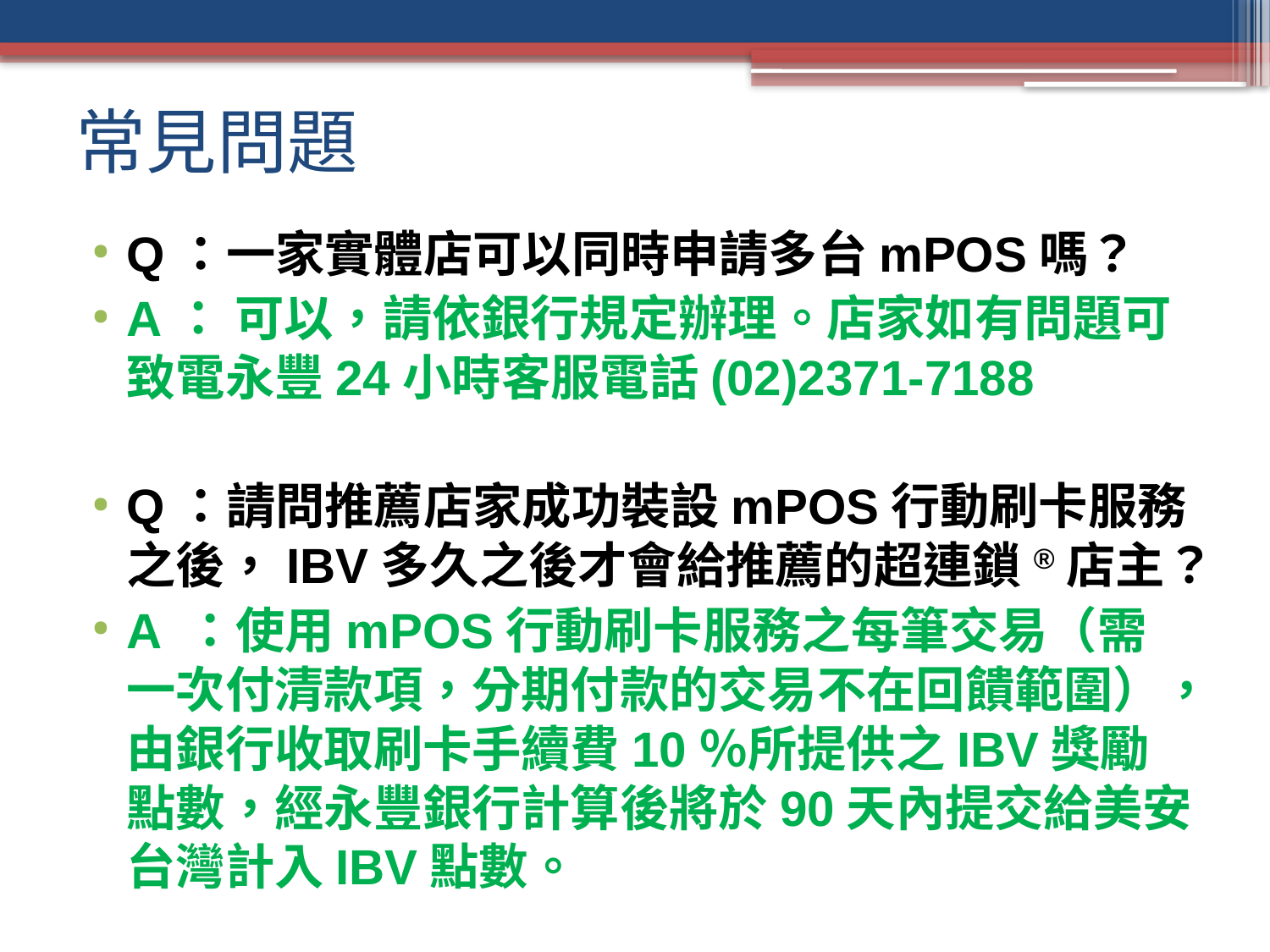

# 常見問題
Q：一家實體店可以同時申請多台mPOS嗎？
A： 可以，請依銀行規定辦理。店家如有問題可致電永豐24小時客服電話(02)2371-7188

Q：請問推薦店家成功裝設mPOS行動刷卡服務之後，IBV多久之後才會給推薦的超連鎖®店主？
A ：使用mPOS行動刷卡服務之每筆交易（需一次付清款項，分期付款的交易不在回饋範圍），由銀行收取刷卡手續費10％所提供之IBV獎勵點數，經永豐銀行計算後將於90天內提交給美安台灣計入IBV點數。